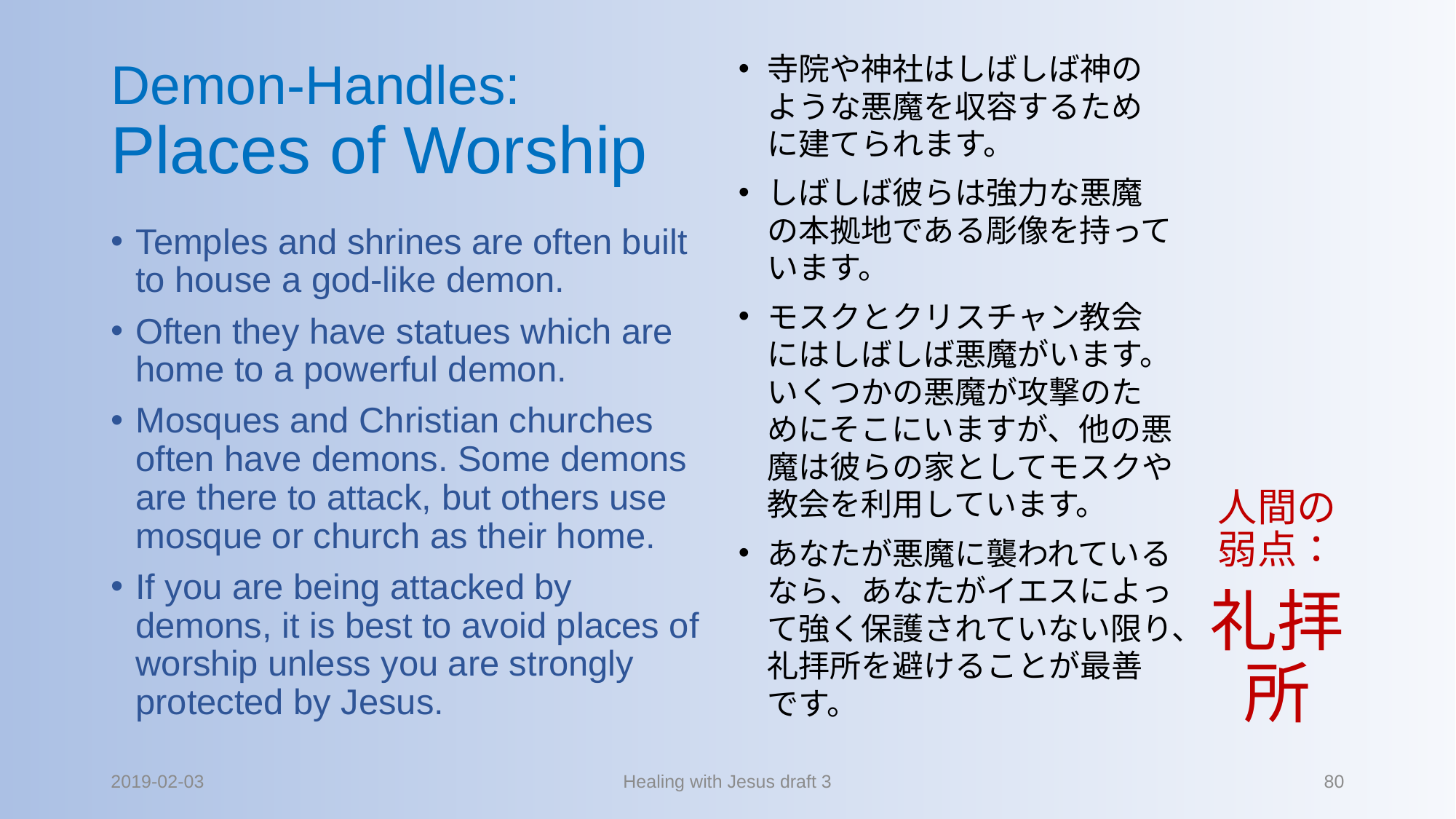

# Demon-Handles: Places of Worship
寺院や神社はしばしば神のような悪魔を収容するために建てられます。
しばしば彼らは強力な悪魔の本拠地である彫像を持っています。
モスクとクリスチャン教会にはしばしば悪魔がいます。 いくつかの悪魔が攻撃のためにそこにいますが、他の悪魔は彼らの家としてモスクや教会を利用しています。
あなたが悪魔に襲われているなら、あなたがイエスによって強く保護されていない限り、礼拝所を避けることが最善です。
人間の弱点：
礼拝所
Temples and shrines are often built to house a god-like demon.
Often they have statues which are home to a powerful demon.
Mosques and Christian churches often have demons. Some demons are there to attack, but others use mosque or church as their home.
If you are being attacked by demons, it is best to avoid places of worship unless you are strongly protected by Jesus.
2019-02-03
Healing with Jesus draft 3
80